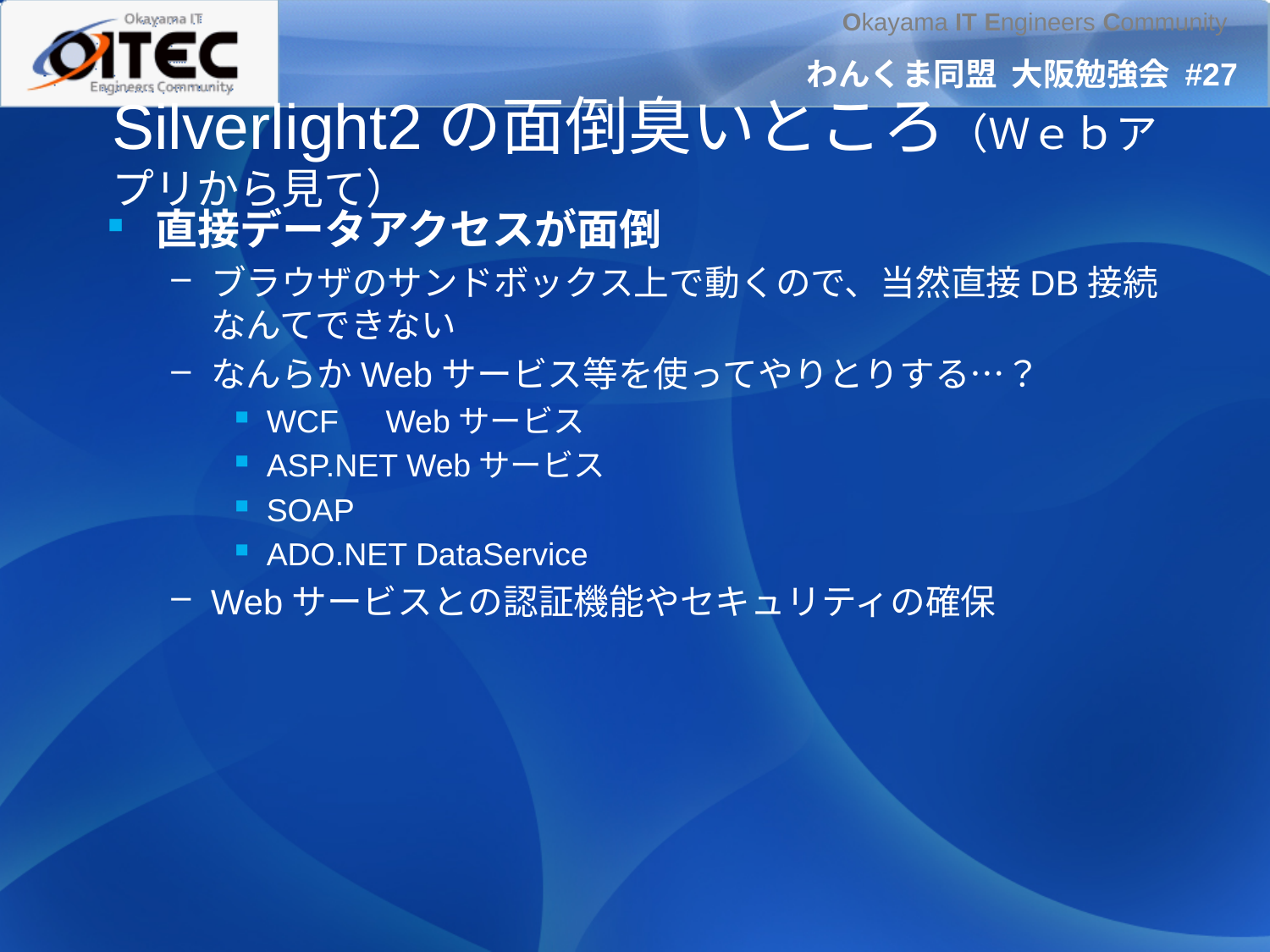

# Silverlight2の面倒臭いところ（Ｗｅｂアプリから見て）
直接データアクセスが面倒
ブラウザのサンドボックス上で動くので、当然直接DB接続なんてできない
なんらかWebサービス等を使ってやりとりする…？
WCF　Webサービス
ASP.NET Webサービス
SOAP
ADO.NET DataService
Webサービスとの認証機能やセキュリティの確保